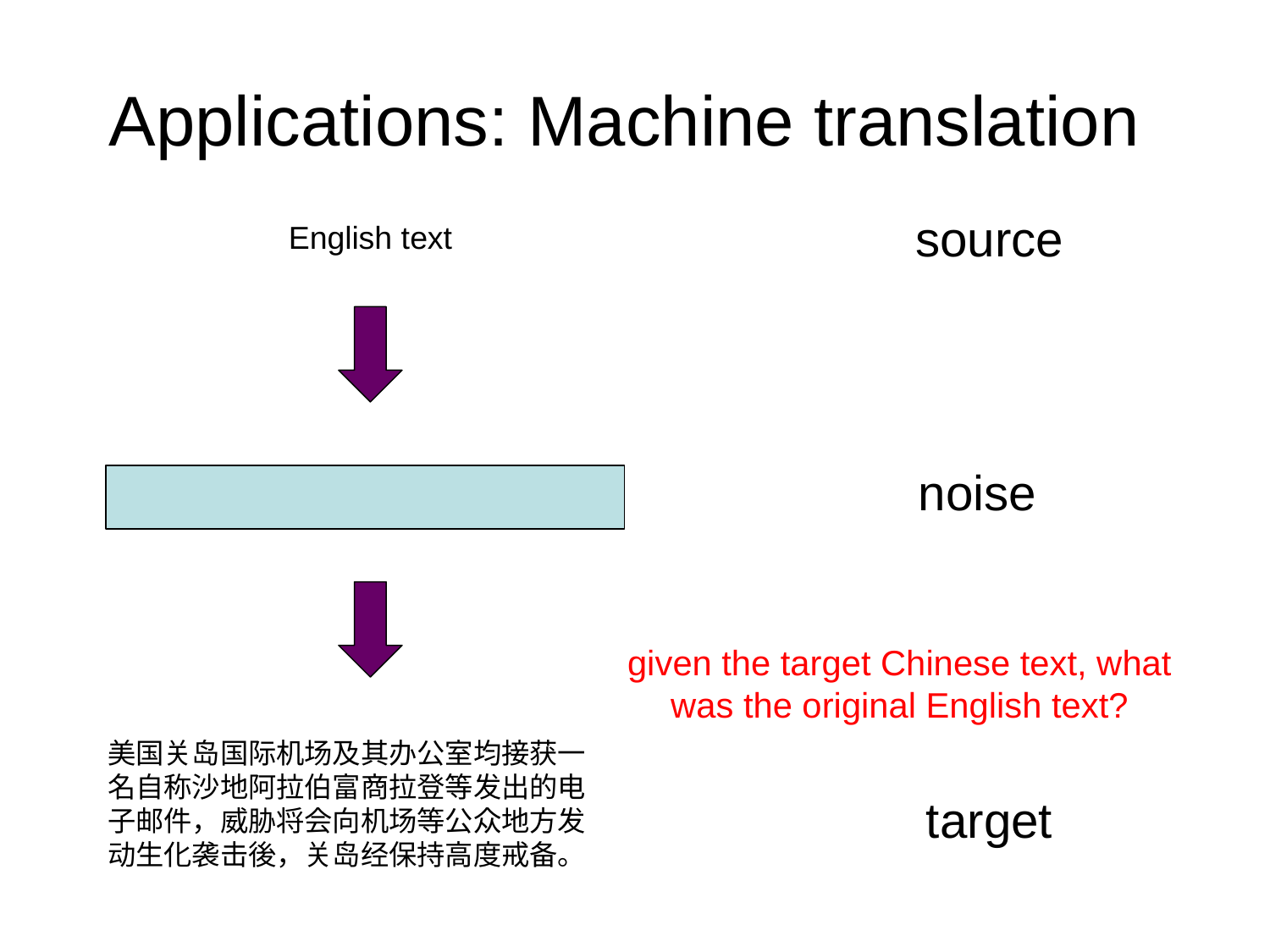

# Applications: Machine translation
source
English text

given the target Chinese text, what was the original English text?
美国关岛国际机场及其办公室均接获一名自称沙地阿拉伯富商拉登等发出的电子邮件，威胁将会向机场等公众地方发动生化袭击後，关岛经保持高度戒备。
noise
target